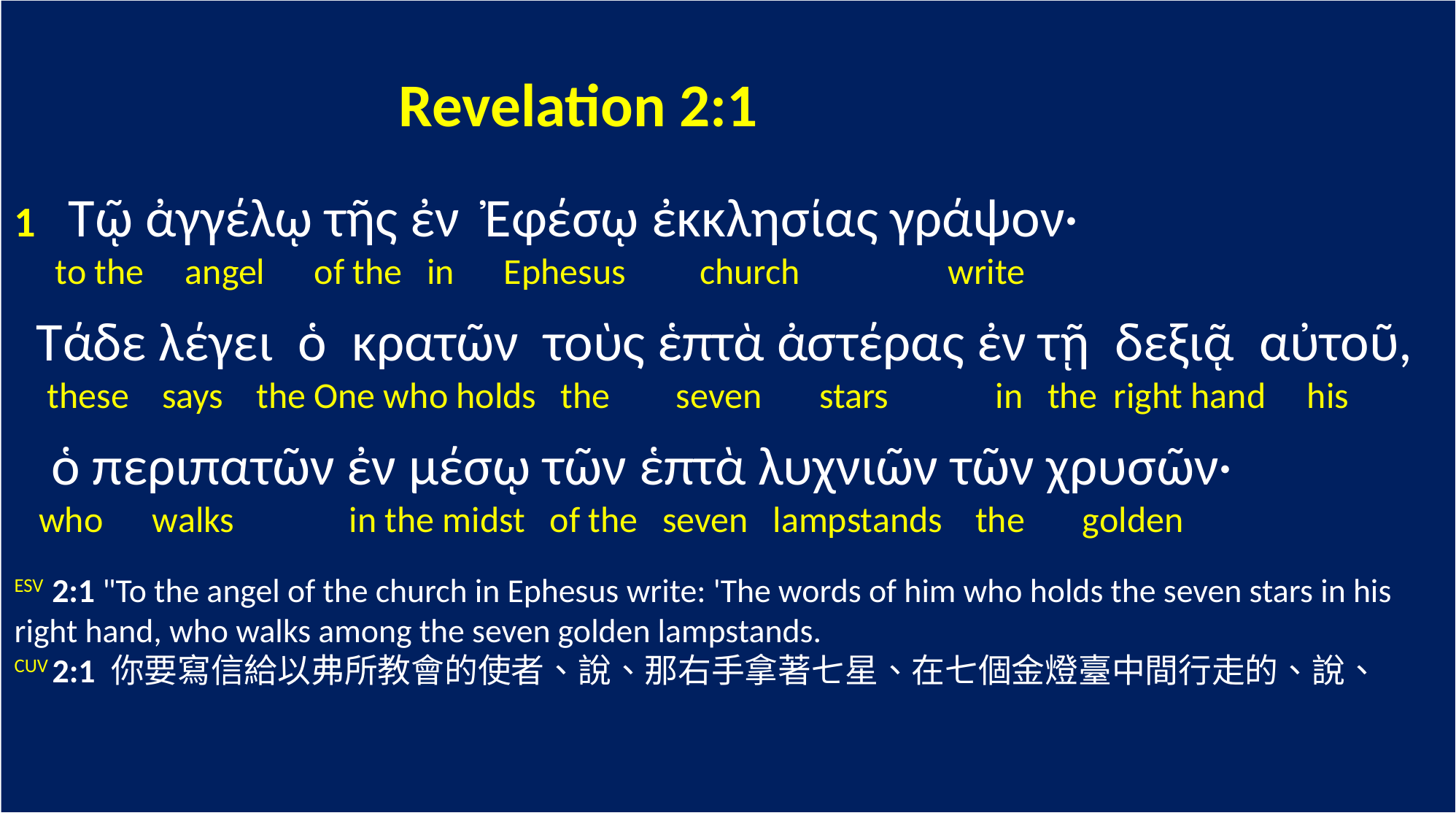

Revelation 2:1

1   Τῷ ἀγγέλῳ τῆς ἐν  Ἐφέσῳ ἐκκλησίας γράψον·
     to the     angel      of the   in      Ephesus         church                  write

  Τάδε λέγει  ὁ  κρατῶν  τοὺς ἑπτὰ ἀστέρας ἐν τῇ  δεξιᾷ  αὐτοῦ,
    these    says    the One who holds   the        seven       stars             in   the  right hand     his

   ὁ περιπατῶν ἐν μέσῳ τῶν ἑπτὰ λυχνιῶν τῶν χρυσῶν·
   who      walks              in the midst   of the   seven   lampstands    the       golden

ESV  2:1 "To the angel of the church in Ephesus write: 'The words of him who holds the seven stars in his right hand, who walks among the seven golden lampstands.
CUV 2:1 你要寫信給以弗所教會的使者、說、那右手拿著七星、在七個金燈臺中間行走的、說、